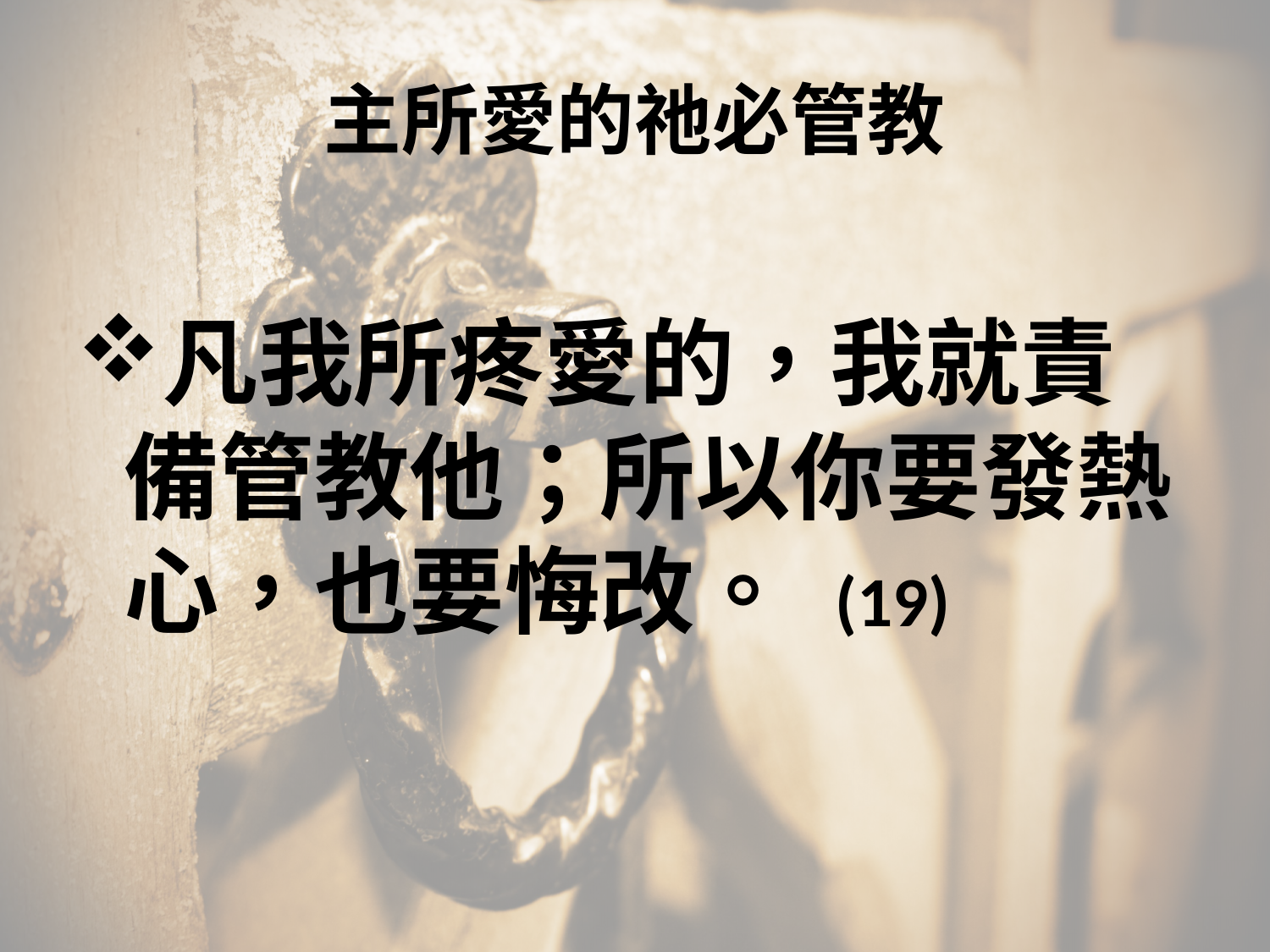

# 主所愛的祂必管教
凡我所疼愛的，我就責備管教他；所以你要發熱心，也要悔改。 (19)